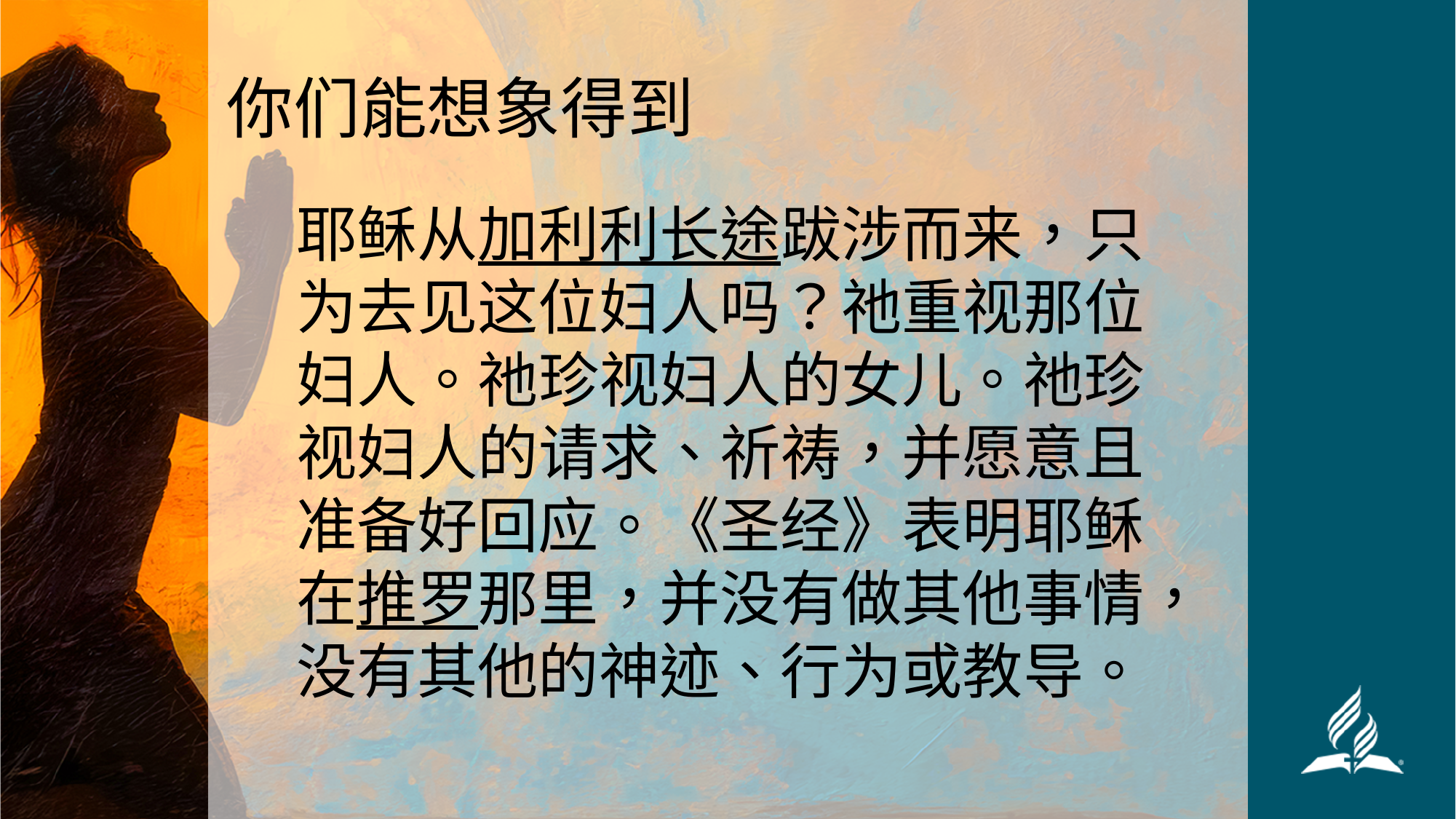

# 你们能想象得到
耶稣从加利利长途跋涉而来，只为去见这位妇人吗？祂重视那位妇人。祂珍视妇人的女儿。祂珍视妇人的请求、祈祷，并愿意且准备好回应。《圣经》表明耶稣在推罗那里，并没有做其他事情，没有其他的神迹、行为或教导。